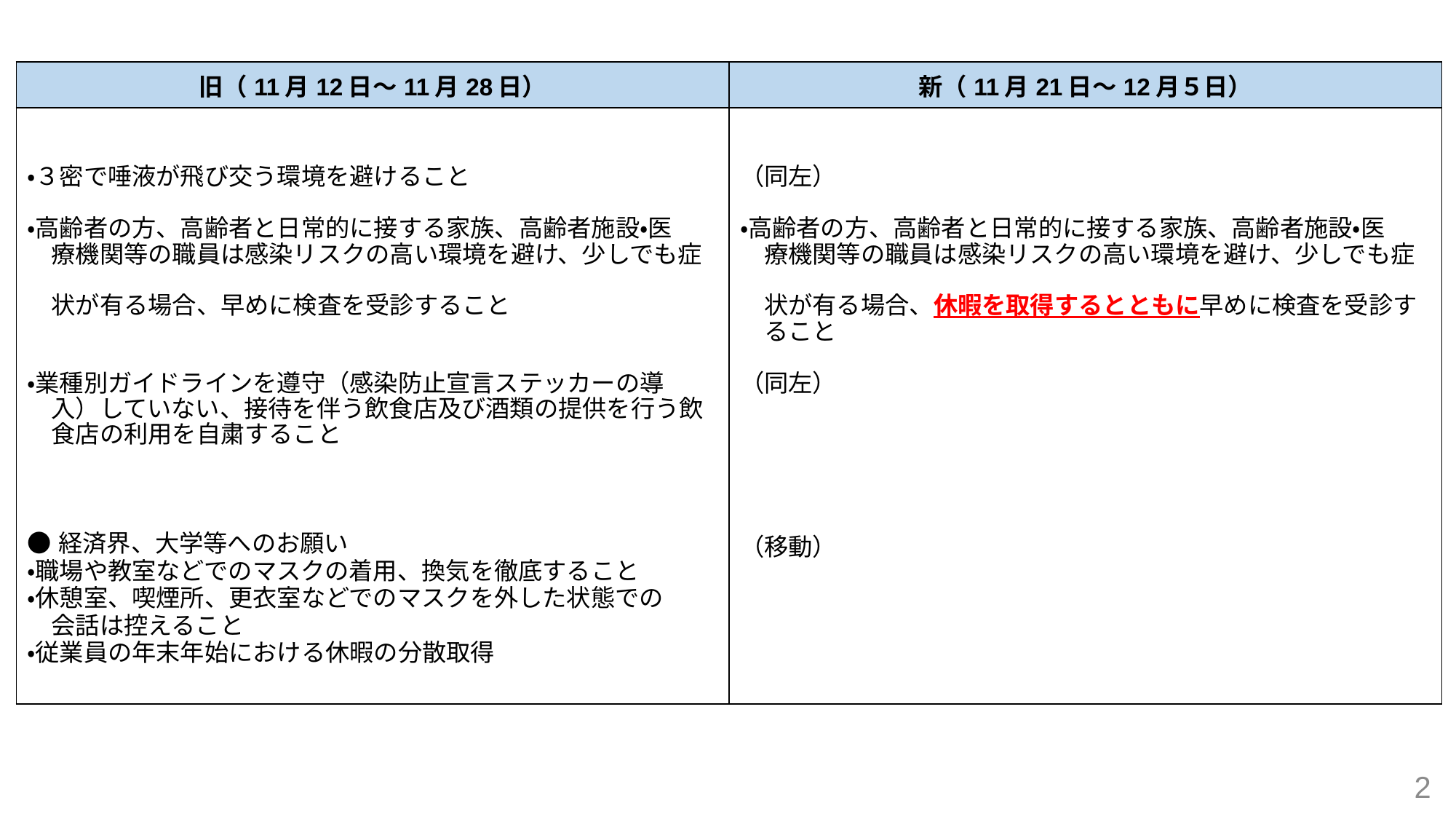

| 旧（11月12日～11月28日） | 新（11月21日～12月５日） |
| --- | --- |
| ・３密で唾液が飛び交う環境を避けること ・高齢者の方、高齢者と日常的に接する家族、高齢者施設・医 　療機関等の職員は感染リスクの高い環境を避け、少しでも症　 　状が有る場合、早めに検査を受診すること ・業種別ガイドラインを遵守（感染防止宣言ステッカーの導 　入）していない、接待を伴う飲食店及び酒類の提供を行う飲 　食店の利用を自粛すること ●経済界、大学等へのお願い ・職場や教室などでのマスクの着用、換気を徹底すること ・休憩室、喫煙所、更衣室などでのマスクを外した状態での 　会話は控えること ・従業員の年末年始における休暇の分散取得 | （同左） ・高齢者の方、高齢者と日常的に接する家族、高齢者施設・医 　療機関等の職員は感染リスクの高い環境を避け、少しでも症　 　状が有る場合、休暇を取得するとともに早めに検査を受診す 　ること （同左） （移動） |
2